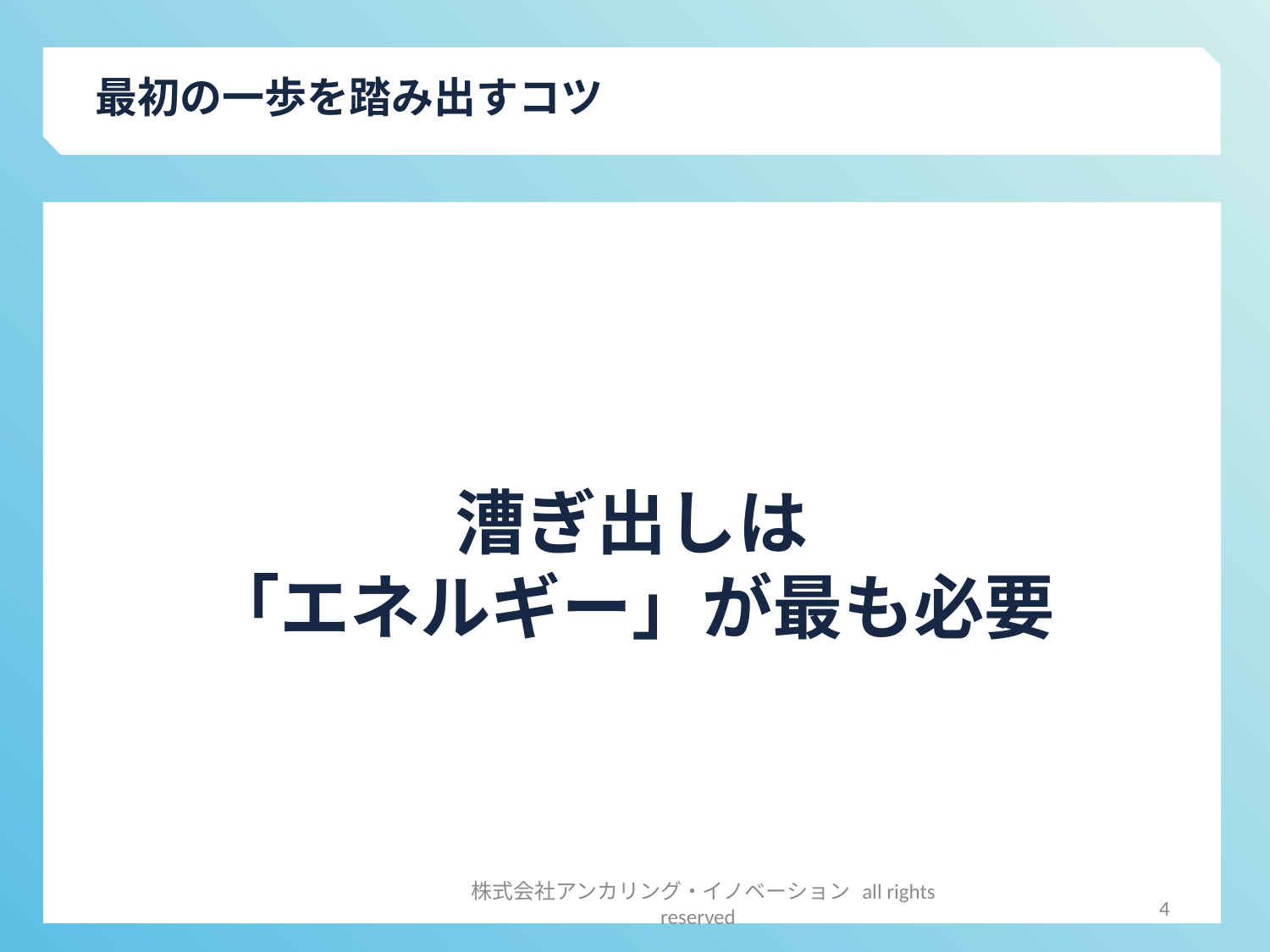

最初の一歩を踏み出すコツ
漕ぎ出しは
「エネルギー」が最も必要
4
株式会社アンカリング・イノベーション all rights reserved